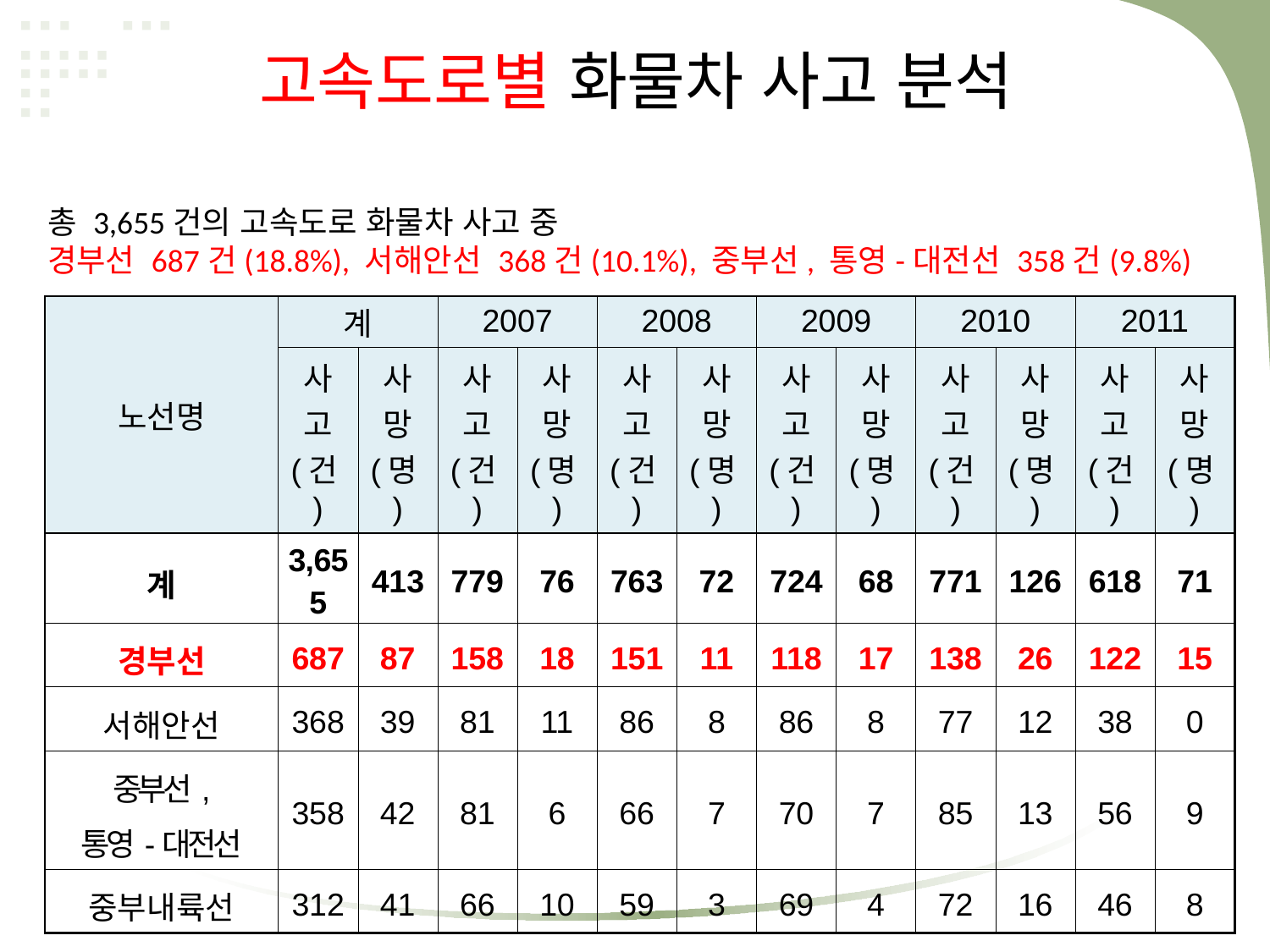

고속도로별 화물차 사고 분석
총 3,655건의 고속도로 화물차 사고 중
경부선 687건(18.8%), 서해안선 368건(10.1%), 중부선, 통영-대전선 358건(9.8%)
| 노선명 | 계 |  | 2007 |  | 2008 |  | 2009 |  | 2010 |  | 2011 |  |
| --- | --- | --- | --- | --- | --- | --- | --- | --- | --- | --- | --- | --- |
|  | 사고 (건) | 사망 (명) | 사고 (건) | 사망 (명) | 사고 (건) | 사망 (명) | 사고 (건) | 사망 (명) | 사고 (건) | 사망 (명) | 사고 (건) | 사망 (명) |
| 계 | 3,655 | 413 | 779 | 76 | 763 | 72 | 724 | 68 | 771 | 126 | 618 | 71 |
| 경부선 | 687 | 87 | 158 | 18 | 151 | 11 | 118 | 17 | 138 | 26 | 122 | 15 |
| 서해안선 | 368 | 39 | 81 | 11 | 86 | 8 | 86 | 8 | 77 | 12 | 38 | 0 |
| 중부선, 통영-대전선 | 358 | 42 | 81 | 6 | 66 | 7 | 70 | 7 | 85 | 13 | 56 | 9 |
| 중부내륙선 | 312 | 41 | 66 | 10 | 59 | 3 | 69 | 4 | 72 | 16 | 46 | 8 |